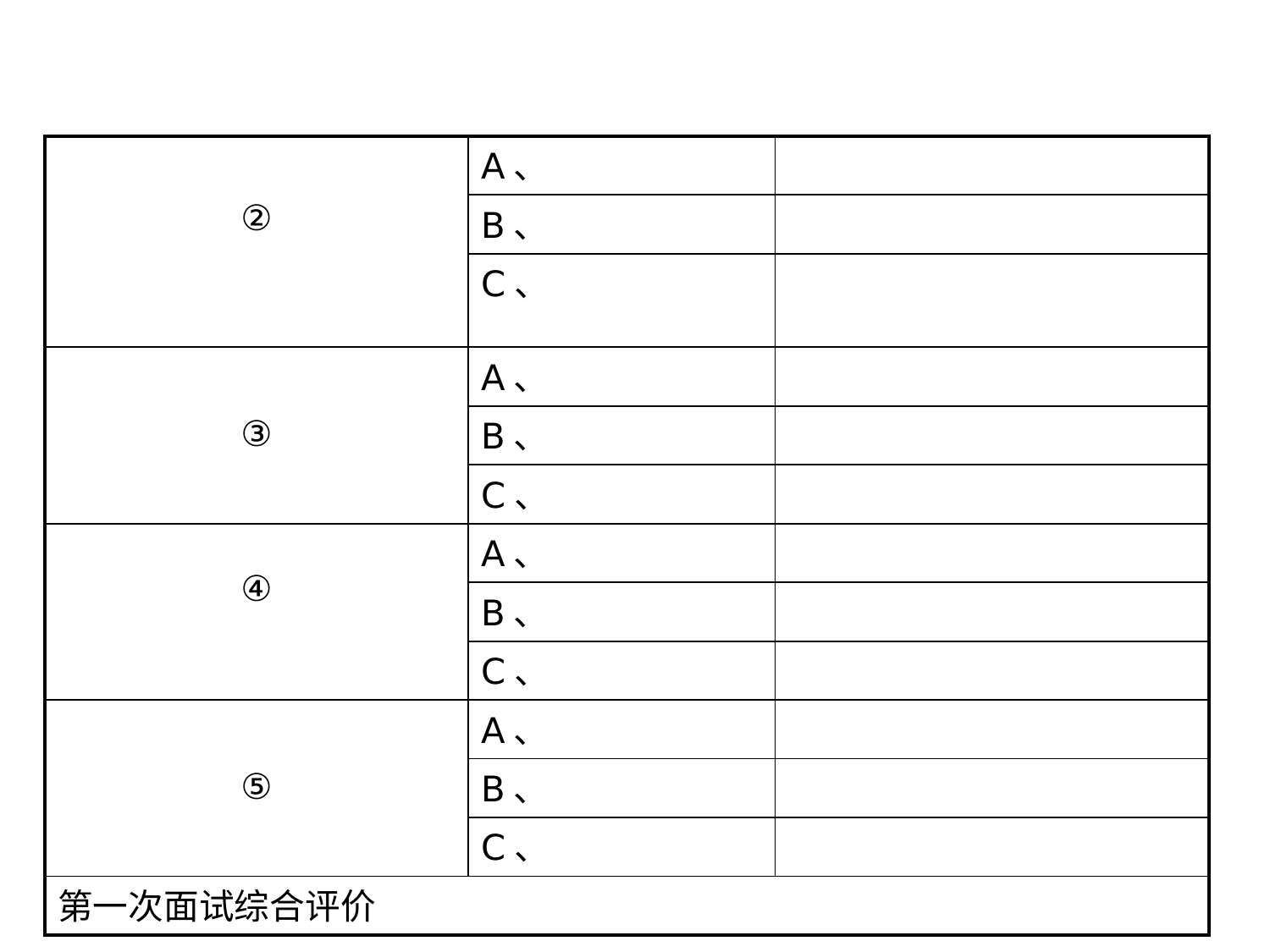

| ② | A、 |  |
| --- | --- | --- |
|  | B、 |  |
|  | C、 |  |
| ③ | A、 |  |
|  | B、 |  |
|  | C、 |  |
| ④ | A、 |  |
|  | B、 |  |
|  | C、 |  |
| ⑤ | A、 |  |
|  | B、 |  |
|  | C、 |  |
| 第一次面试综合评价 |  |  |